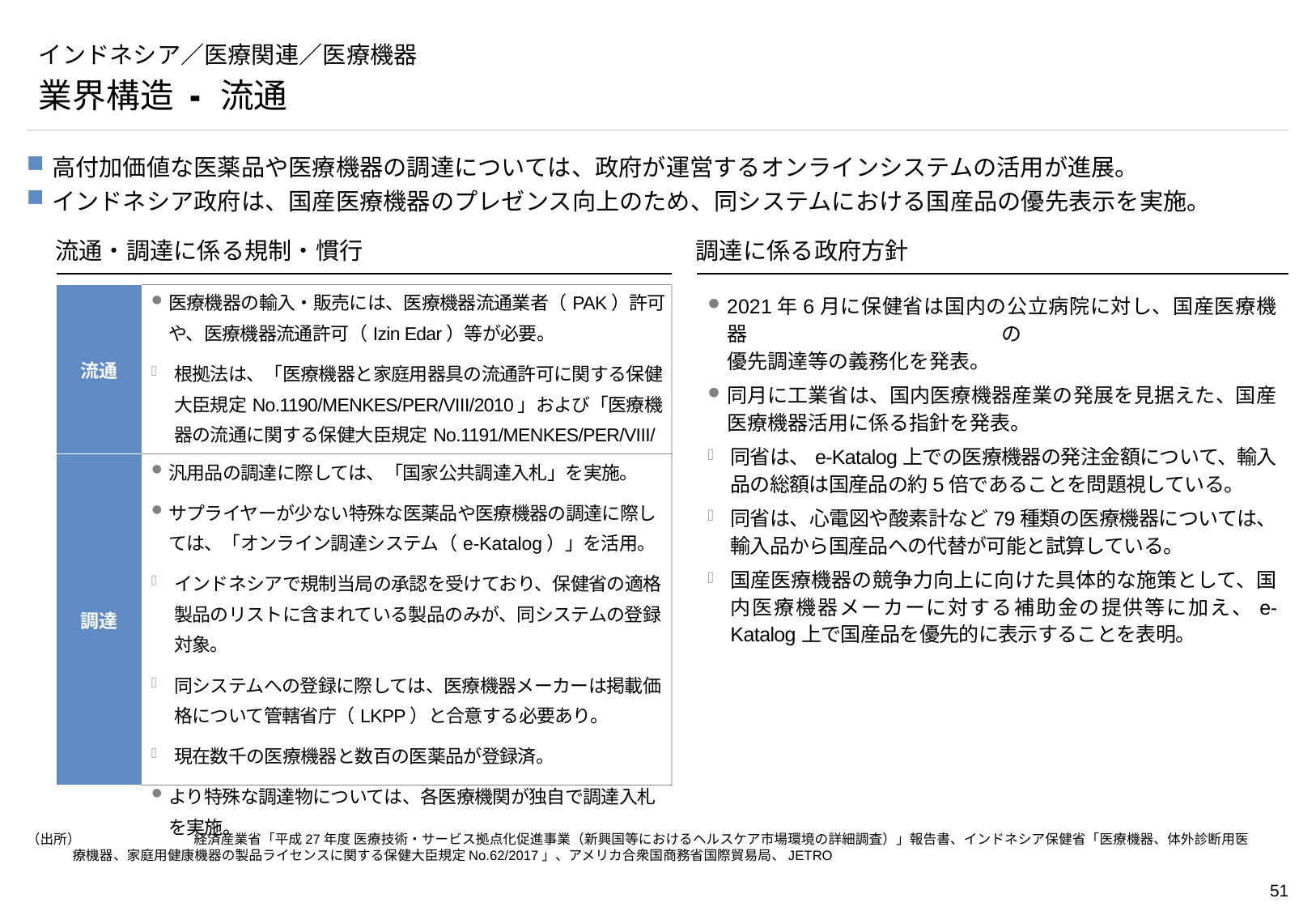

# インドネシア／医療関連／医療機器
業界構造 - 流通
高付加価値な医薬品や医療機器の調達については、政府が運営するオンラインシステムの活用が進展。
インドネシア政府は、国産医療機器のプレゼンス向上のため、同システムにおける国産品の優先表示を実施。
流通・調達に係る規制・慣行
調達に係る政府方針
| 流通 | 医療機器の輸入・販売には、医療機器流通業者（PAK）許可や、医療機器流通許可（Izin Edar）等が必要。 根拠法は、「医療機器と家庭用器具の流通許可に関する保健大臣規定No.1190/MENKES/PER/VIII/2010」および「医療機器の流通に関する保健大臣規定No.1191/MENKES/PER/VIII/2010」。 |
| --- | --- |
| 調達 | 汎用品の調達に際しては、「国家公共調達入札」を実施。 サプライヤーが少ない特殊な医薬品や医療機器の調達に際しては、「オンライン調達システム（e-Katalog）」を活用。 インドネシアで規制当局の承認を受けており、保健省の適格製品のリストに含まれている製品のみが、同システムの登録対象。 同システムへの登録に際しては、医療機器メーカーは掲載価格について管轄省庁（LKPP）と合意する必要あり。 現在数千の医療機器と数百の医薬品が登録済。 より特殊な調達物については、各医療機関が独自で調達入札を実施。 |
2021年6月に保健省は国内の公立病院に対し、国産医療機器の
優先調達等の義務化を発表。
同月に工業省は、国内医療機器産業の発展を見据えた、国産医療機器活用に係る指針を発表。
同省は、e-Katalog上での医療機器の発注金額について、輸入品の総額は国産品の約5倍であることを問題視している。
同省は、心電図や酸素計など79種類の医療機器については、輸入品から国産品への代替が可能と試算している。
国産医療機器の競争力向上に向けた具体的な施策として、国内医療機器メーカーに対する補助金の提供等に加え、e-Katalog上で国産品を優先的に表示することを表明。
（出所）	経済産業省「平成27年度 医療技術・サービス拠点化促進事業（新興国等におけるヘルスケア市場環境の詳細調査）」報告書、インドネシア保健省「医療機器、体外診断用医療機器、家庭用健康機器の製品ライセンスに関する保健大臣規定No.62/2017」、アメリカ合衆国商務省国際貿易局、JETRO